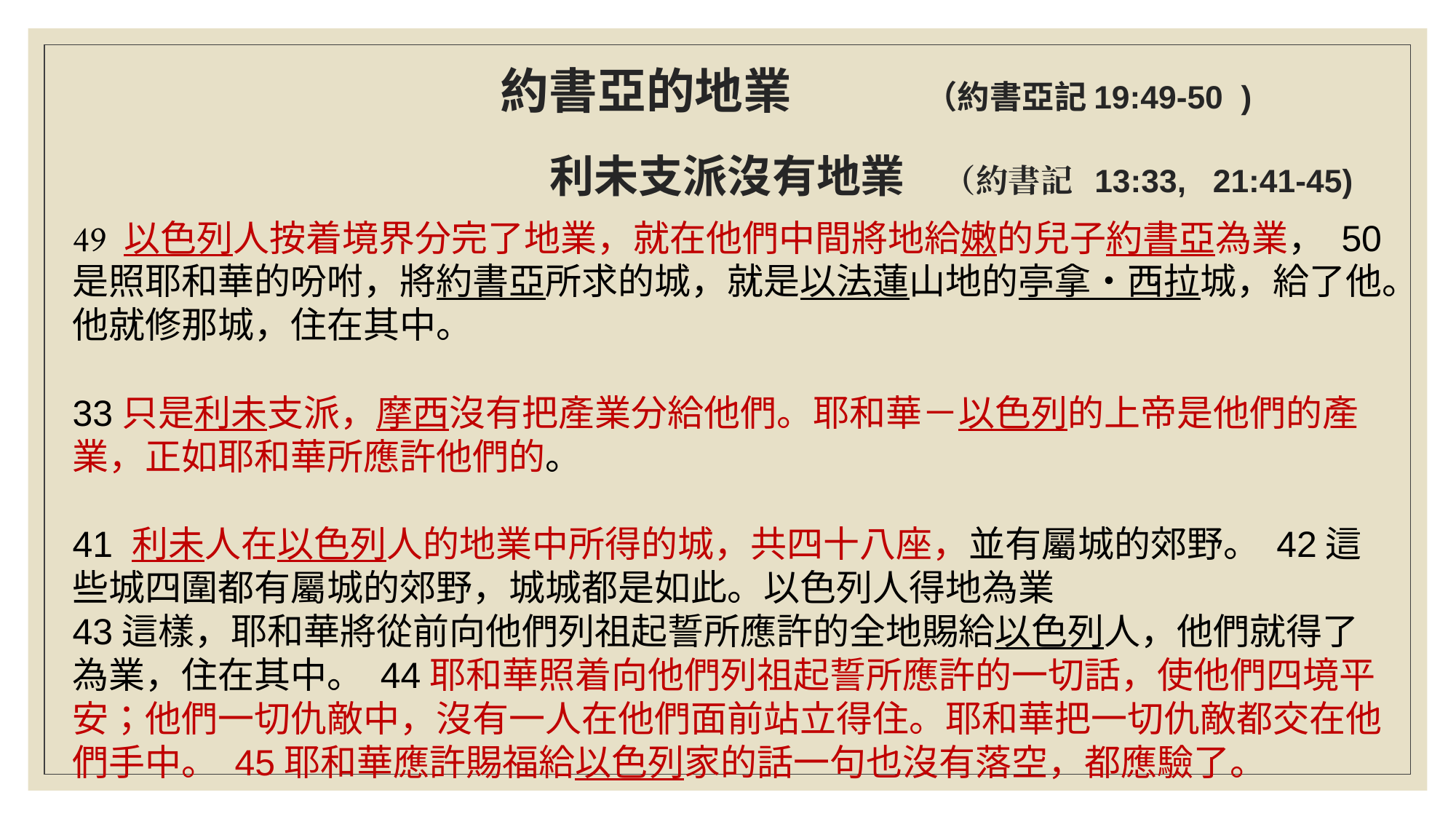

# 約書亞的地業            （約書亞記19:49-50  )                                                         利未支派沒有地業     （約書記  13:33,   21:41-45)

49 以色列人按着境界分完了地業，就在他們中間將地給嫩的兒子約書亞為業， 50是照耶和華的吩咐，將約書亞所求的城，就是以法蓮山地的亭拿‧西拉城，給了他。他就修那城，住在其中。

33只是利未支派，摩西沒有把產業分給他們。耶和華－以色列的上帝是他們的產業，正如耶和華所應許他們的。

41 利未人在以色列人的地業中所得的城，共四十八座，並有屬城的郊野。 42這些城四圍都有屬城的郊野，城城都是如此。以色列人得地為業
43這樣，耶和華將從前向他們列祖起誓所應許的全地賜給以色列人，他們就得了為業，住在其中。 44耶和華照着向他們列祖起誓所應許的一切話，使他們四境平安；他們一切仇敵中，沒有一人在他們面前站立得住。耶和華把一切仇敵都交在他們手中。 45耶和華應許賜福給以色列家的話一句也沒有落空，都應驗了。